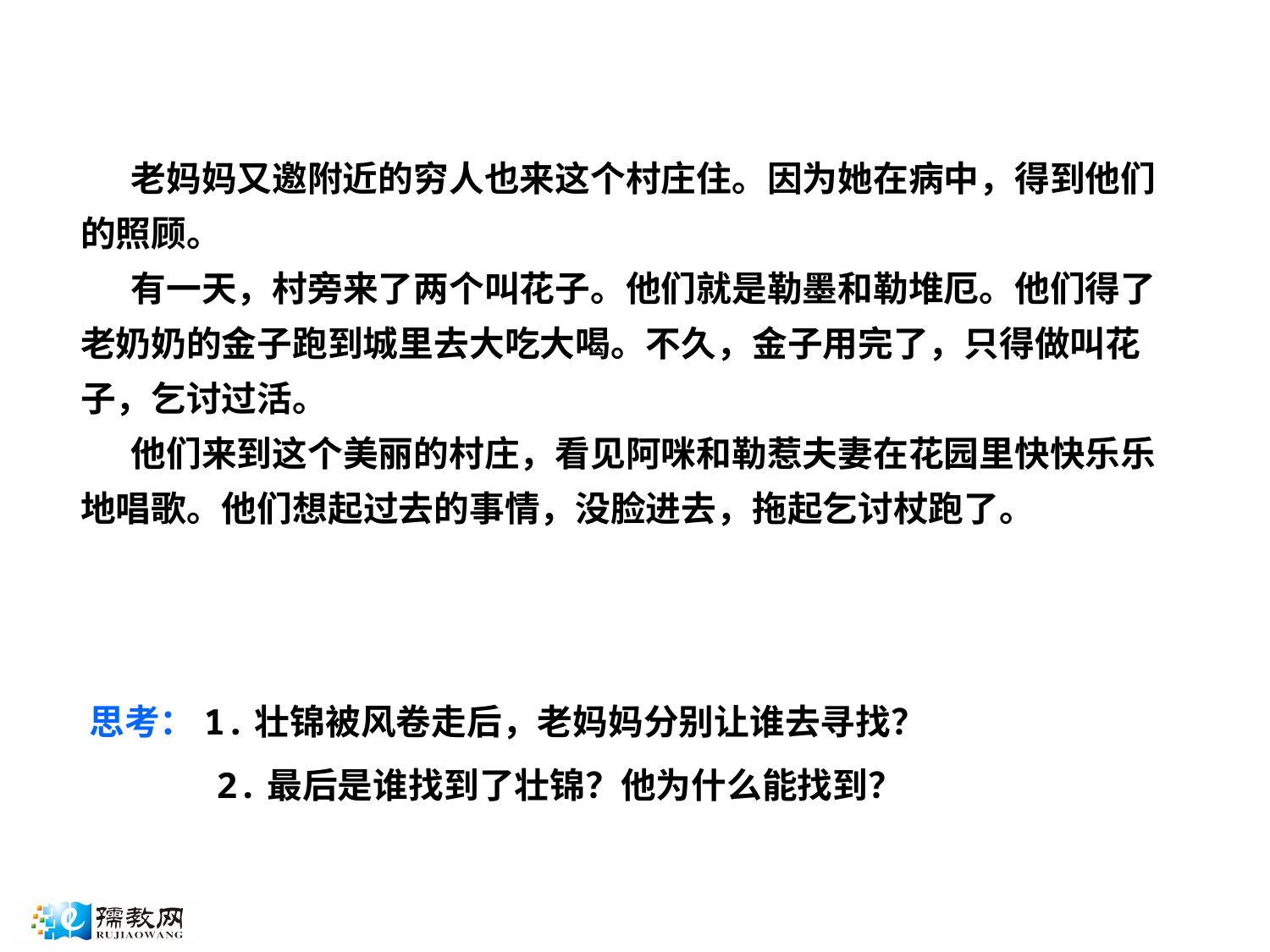

老妈妈又邀附近的穷人也来这个村庄住。因为她在病中，得到他们的照顾。
有一天，村旁来了两个叫花子。他们就是勒墨和勒堆厄。他们得了老奶奶的金子跑到城里去大吃大喝。不久，金子用完了，只得做叫花子，乞讨过活。
他们来到这个美丽的村庄，看见阿咪和勒惹夫妻在花园里快快乐乐地唱歌。他们想起过去的事情，没脸进去，拖起乞讨杖跑了。
思考：1.壮锦被风卷走后，老妈妈分别让谁去寻找？
      2.最后是谁找到了壮锦？他为什么能找到？